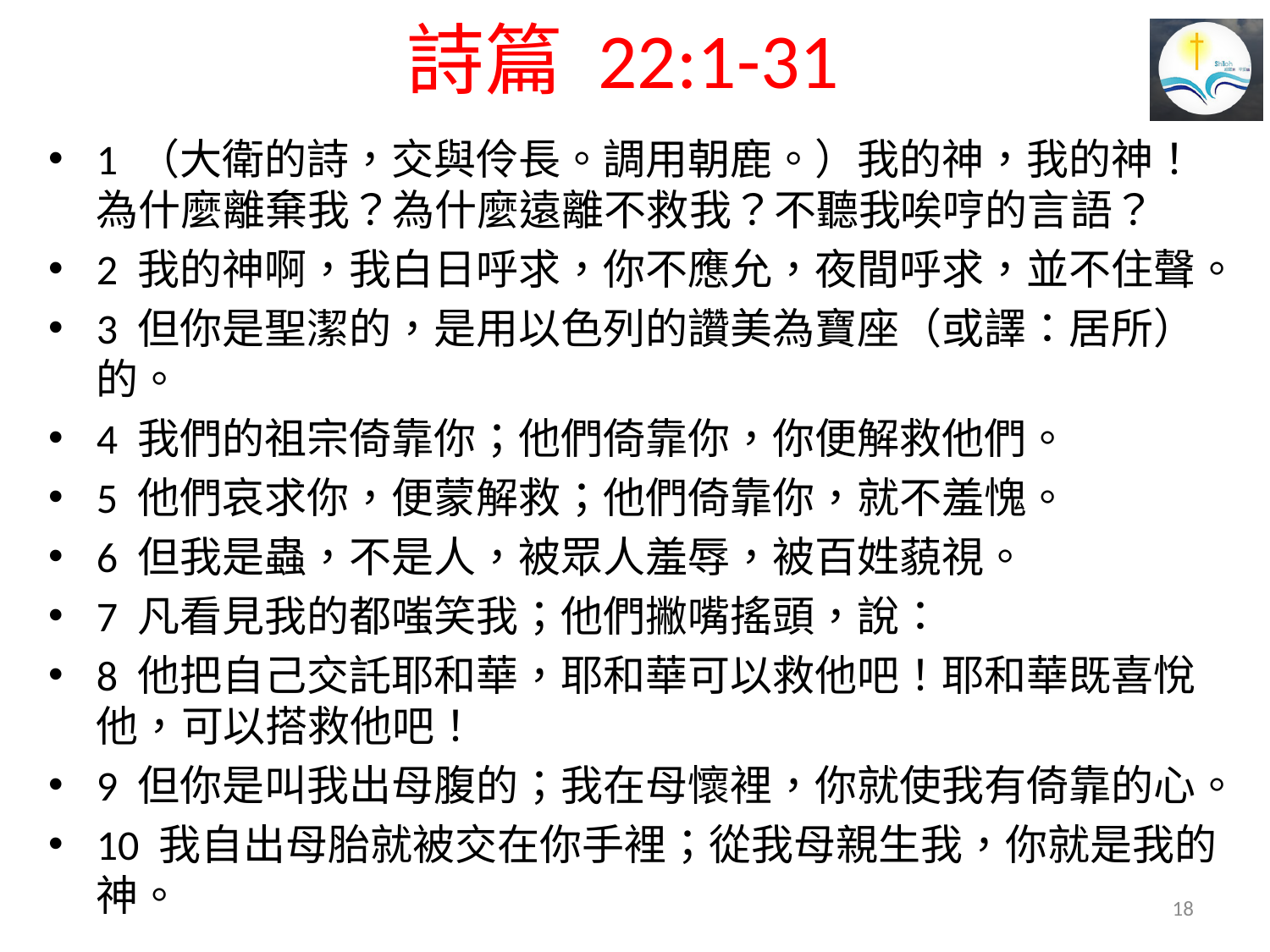

# 詩篇 22:1-31
1 （大衛的詩，交與伶長。調用朝鹿。）我的神，我的神！為什麼離棄我？為什麼遠離不救我？不聽我唉哼的言語？
2 我的神啊，我白日呼求，你不應允，夜間呼求，並不住聲。
3 但你是聖潔的，是用以色列的讚美為寶座（或譯：居所）的。
4 我們的祖宗倚靠你；他們倚靠你，你便解救他們。
5 他們哀求你，便蒙解救；他們倚靠你，就不羞愧。
6 但我是蟲，不是人，被眾人羞辱，被百姓藐視。
7 凡看見我的都嗤笑我；他們撇嘴搖頭，說：
8 他把自己交託耶和華，耶和華可以救他吧！耶和華既喜悅他，可以搭救他吧！
9 但你是叫我出母腹的；我在母懷裡，你就使我有倚靠的心。
10 我自出母胎就被交在你手裡；從我母親生我，你就是我的神。
18